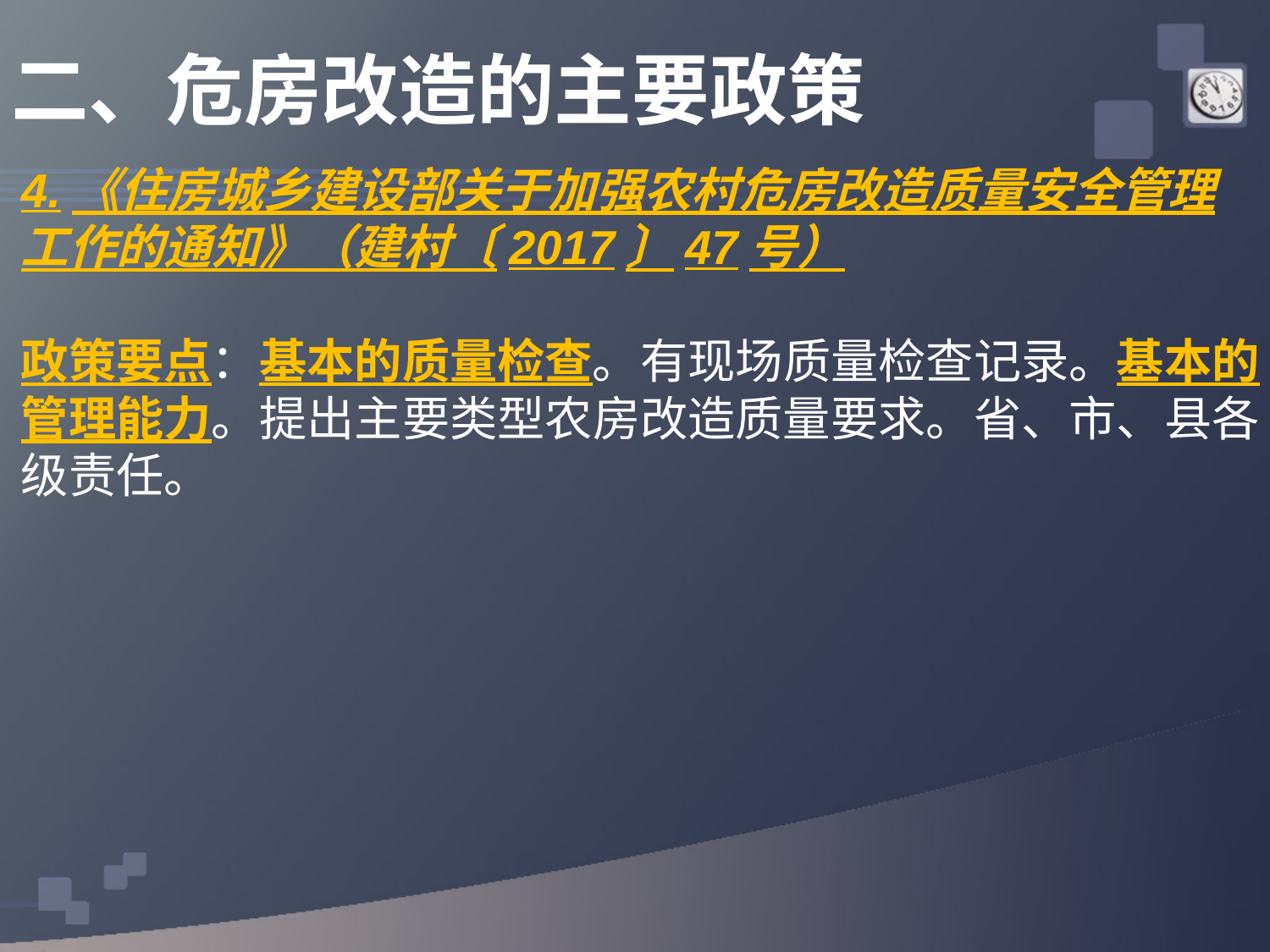

# 二、危房改造的主要政策
4.《住房城乡建设部关于加强农村危房改造质量安全管理工作的通知》（建村〔2017〕47号）

政策要点：基本的质量检查。有现场质量检查记录。基本的管理能力。提出主要类型农房改造质量要求。省、市、县各级责任。